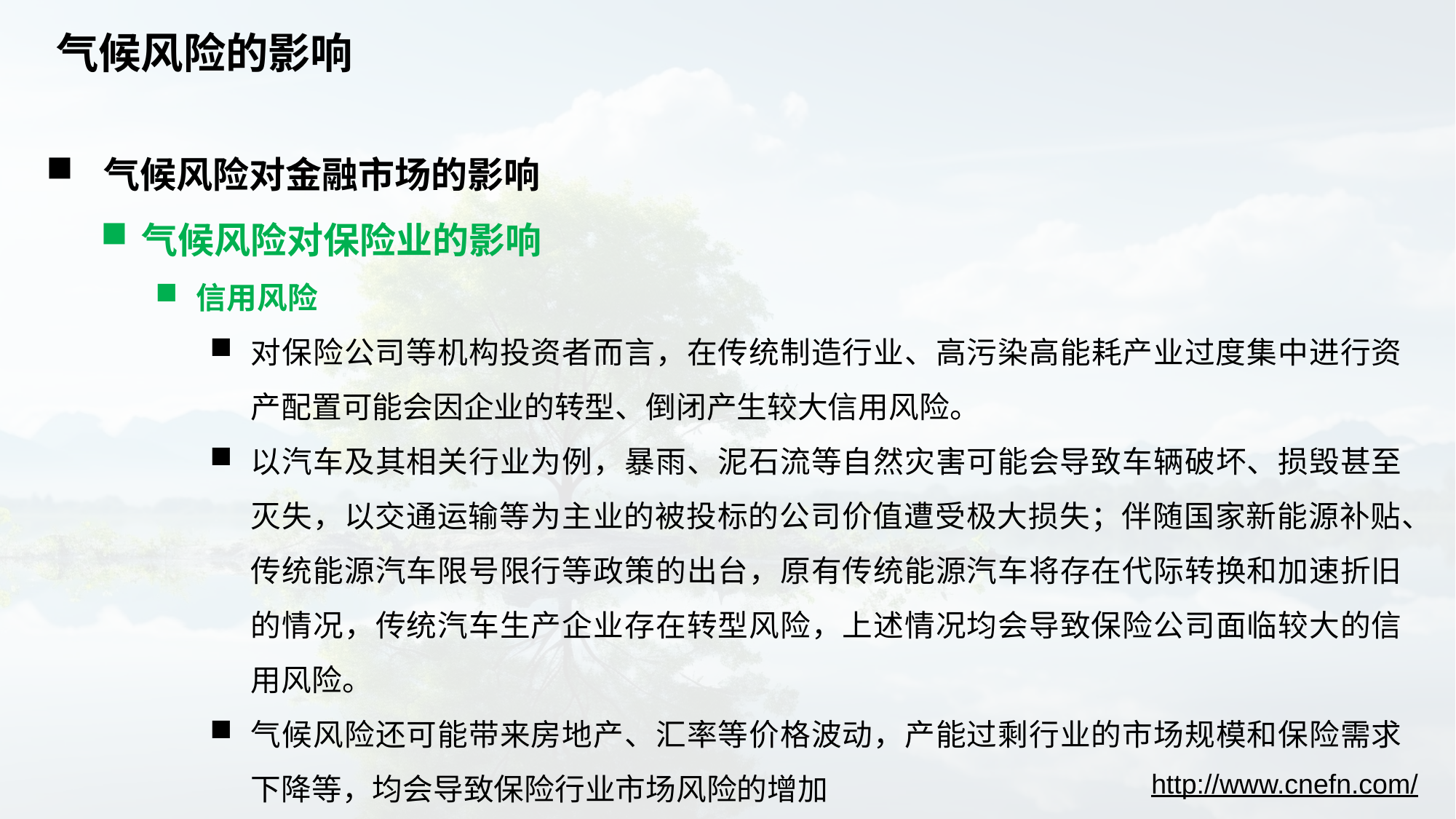

# 气候风险的影响
 气候风险对金融市场的影响
气候风险对保险业的影响
信用风险
对保险公司等机构投资者而言，在传统制造行业、高污染高能耗产业过度集中进行资产配置可能会因企业的转型、倒闭产生较大信用风险。
以汽车及其相关行业为例，暴雨、泥石流等自然灾害可能会导致车辆破坏、损毁甚至灭失，以交通运输等为主业的被投标的公司价值遭受极大损失；伴随国家新能源补贴、传统能源汽车限号限行等政策的出台，原有传统能源汽车将存在代际转换和加速折旧的情况，传统汽车生产企业存在转型风险，上述情况均会导致保险公司面临较大的信用风险。
气候风险还可能带来房地产、汇率等价格波动，产能过剩行业的市场规模和保险需求下降等，均会导致保险行业市场风险的增加